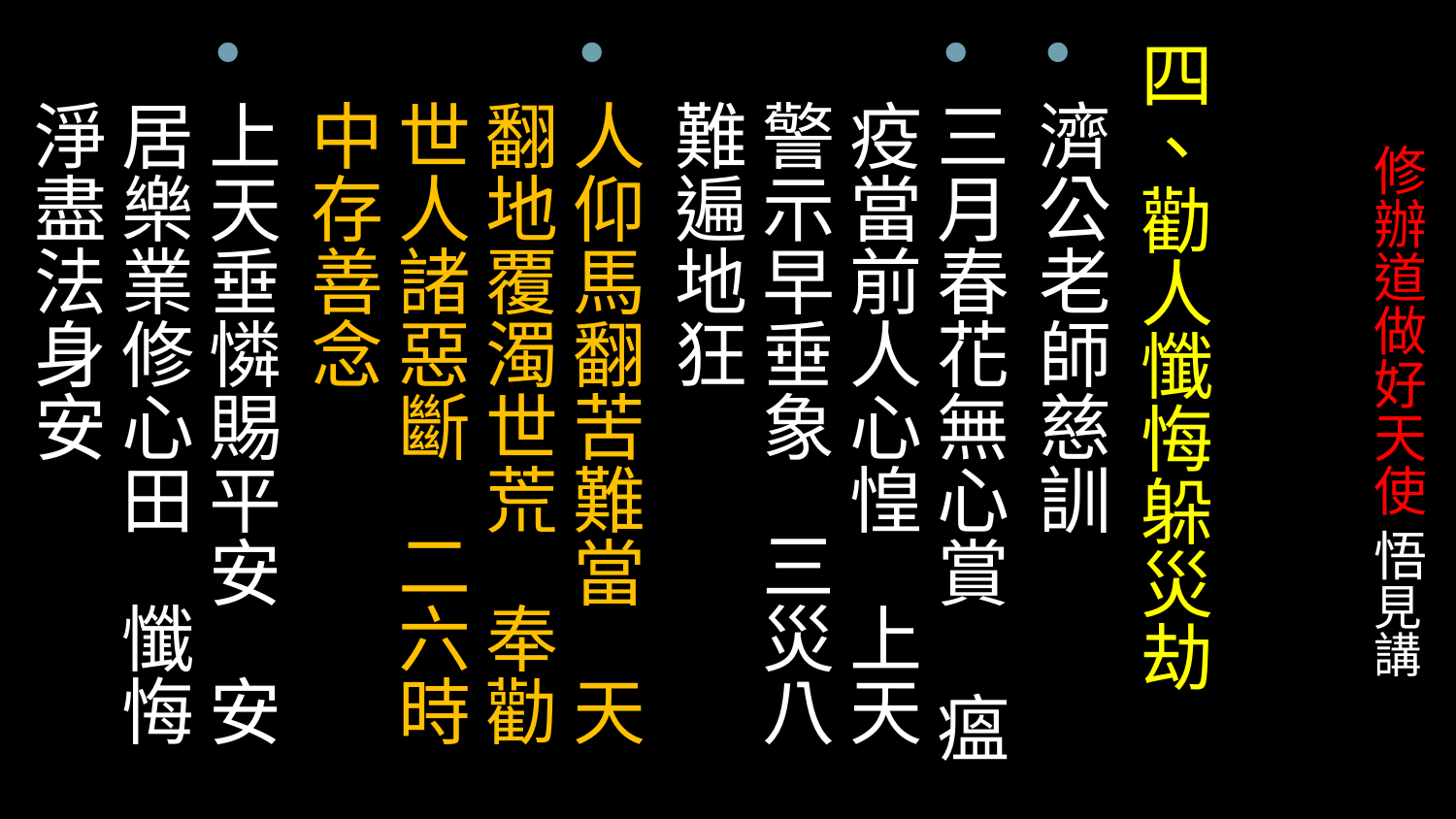

四、勸人懺悔躲災劫
濟公老師慈訓
三月春花無心賞     瘟疫當前人心惶    上天警示早垂象    三災八難遍地狂
人仰馬翻苦難當    天翻地覆濁世荒    奉勸世人諸惡斷    二六時中存善念
上天垂憐賜平安    安居樂業修心田    懺悔淨盡法身安
# 修辦道做好天使 悟見講